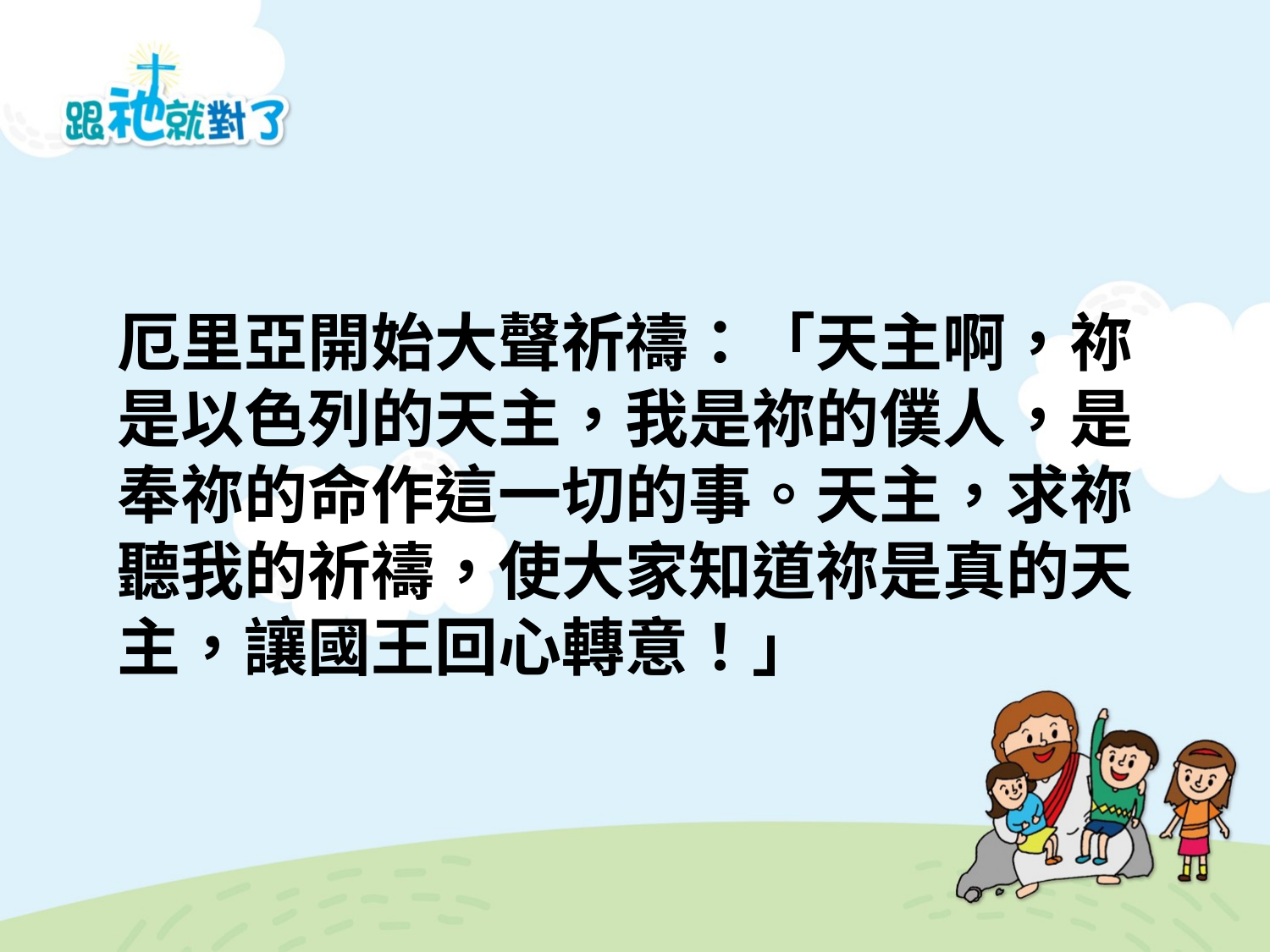

厄里亞開始大聲祈禱：「天主啊，祢是以色列的天主，我是祢的僕人，是奉祢的命作這一切的事。天主，求祢聽我的祈禱，使大家知道祢是真的天主，讓國王回心轉意！」